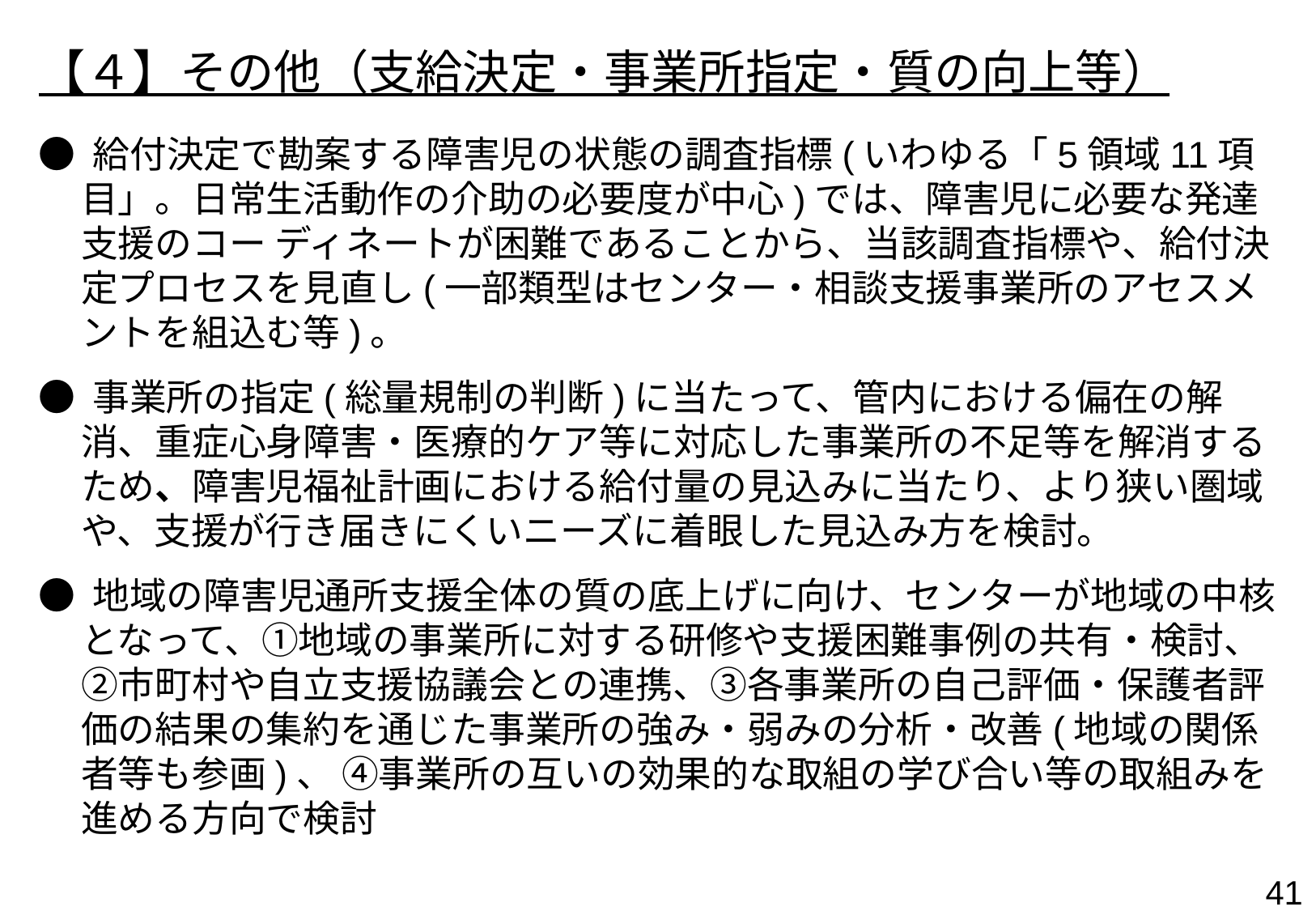

【４】その他（支給決定・事業所指定・質の向上等）
● 給付決定で勘案する障害児の状態の調査指標(いわゆる「5領域11項目」。日常生活動作の介助の必要度が中心)では、障害児に必要な発達支援のコー ディネートが困難であることから、当該調査指標や、給付決定プロセスを見直し(一部類型はセンター・相談支援事業所のアセスメントを組込む等)。
● 事業所の指定(総量規制の判断)に当たって、管内における偏在の解消、重症心身障害・医療的ケア等に対応した事業所の不足等を解消するため、障害児福祉計画における給付量の見込みに当たり、より狭い圏域や、支援が行き届きにくいニーズに着眼した見込み方を検討。
● 地域の障害児通所支援全体の質の底上げに向け、センターが地域の中核となって、①地域の事業所に対する研修や支援困難事例の共有・検討、②市町村や自立支援協議会との連携、③各事業所の自己評価・保護者評価の結果の集約を通じた事業所の強み・弱みの分析・改善(地域の関係者等も参画)、 ④事業所の互いの効果的な取組の学び合い等の取組みを進める方向で検討
41